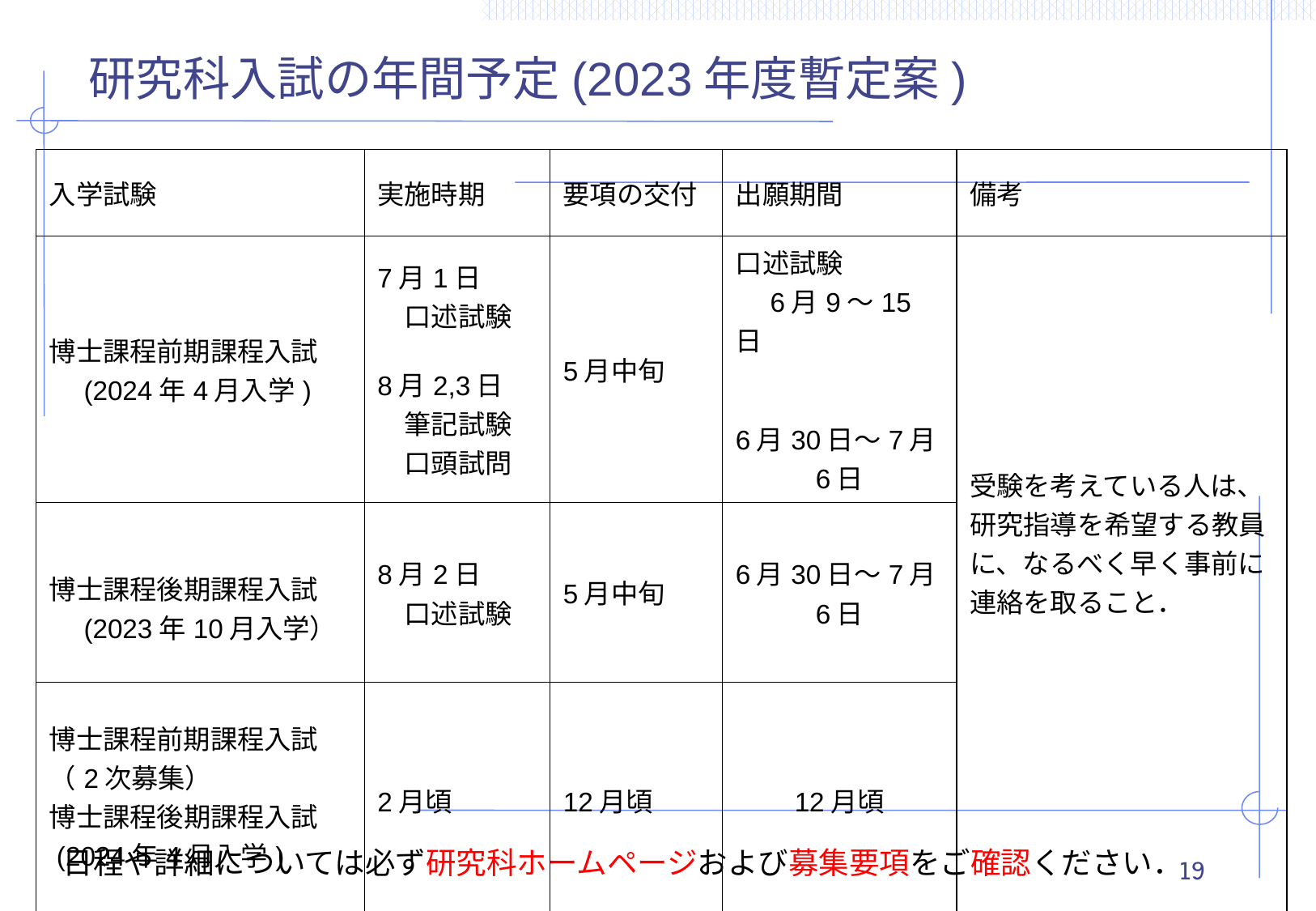

# 研究科入試の年間予定(2023年度暫定案)
| 入学試験 | 実施時期 | 要項の交付 | 出願期間 | 備考 |
| --- | --- | --- | --- | --- |
| 博士課程前期課程入試 　(2024年4月入学) | 7月1日 　口述試験 8月2,3日 　筆記試験 　口頭試問 | 5月中旬 | 口述試験 　6月9～15日 6月30日～7月6日 | 受験を考えている人は、研究指導を希望する教員に、なるべく早く事前に連絡を取ること． |
| 博士課程後期課程入試 　(2023年10月入学） | 8月2日 　口述試験 | 5月中旬 | 6月30日～7月6日 |  |
| 博士課程前期課程入試（2次募集） 博士課程後期課程入試 (2024年4月入学) | 2月頃 | 12月頃 | 12月頃 |  |

19
日程や詳細については必ず研究科ホームページおよび募集要項をご確認ください．